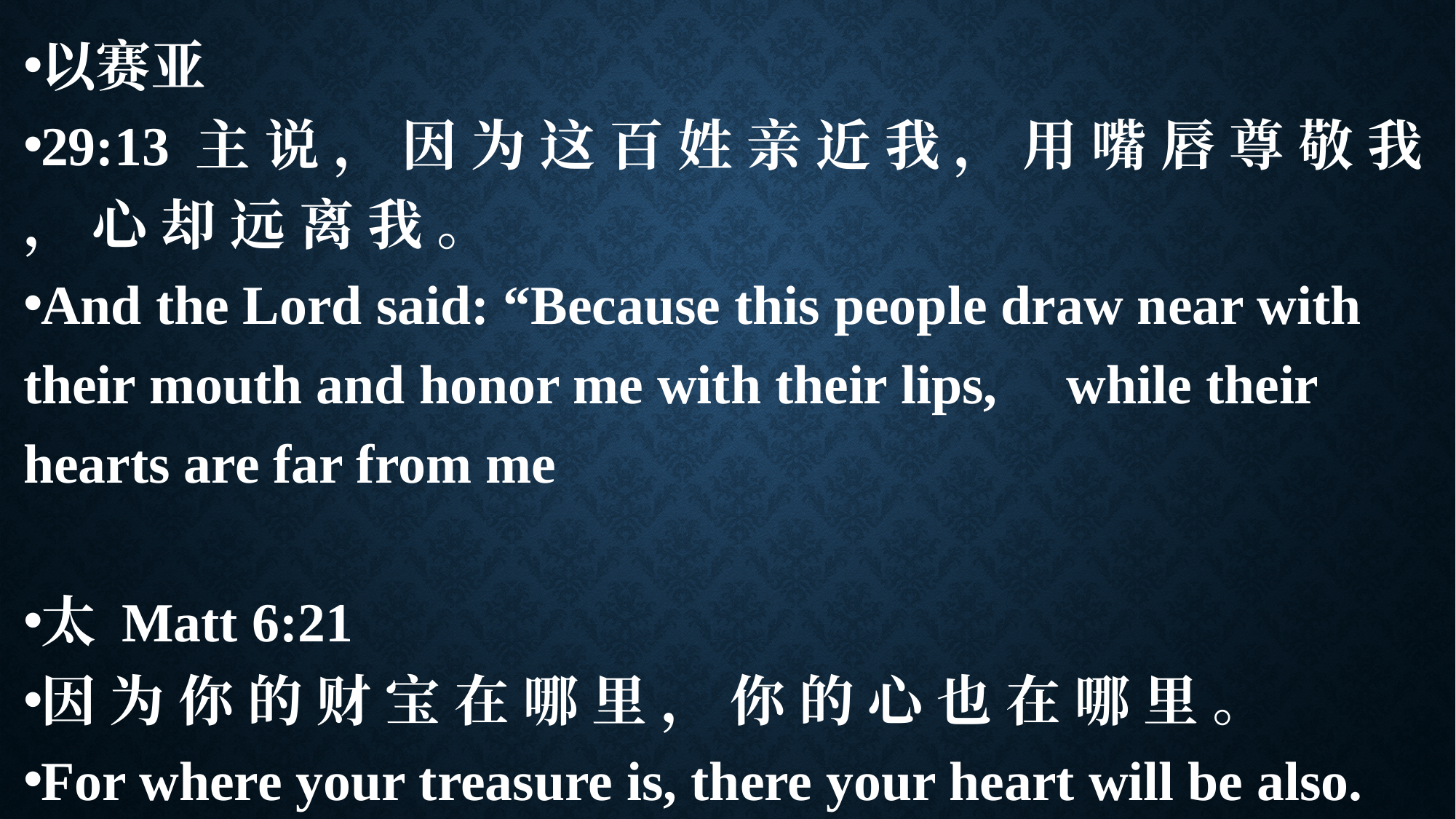

以赛亚
29:13 主 说 ， 因 为 这 百 姓 亲 近 我 ， 用 嘴 唇 尊 敬 我 ， 心 却 远 离 我 。
And the Lord said: “Because this people draw near with their mouth and honor me with their lips,     while their hearts are far from me

太 Matt 6:21
因 为 你 的 财 宝 在 哪 里 ， 你 的 心 也 在 哪 里 。
For where your treasure is, there your heart will be also.